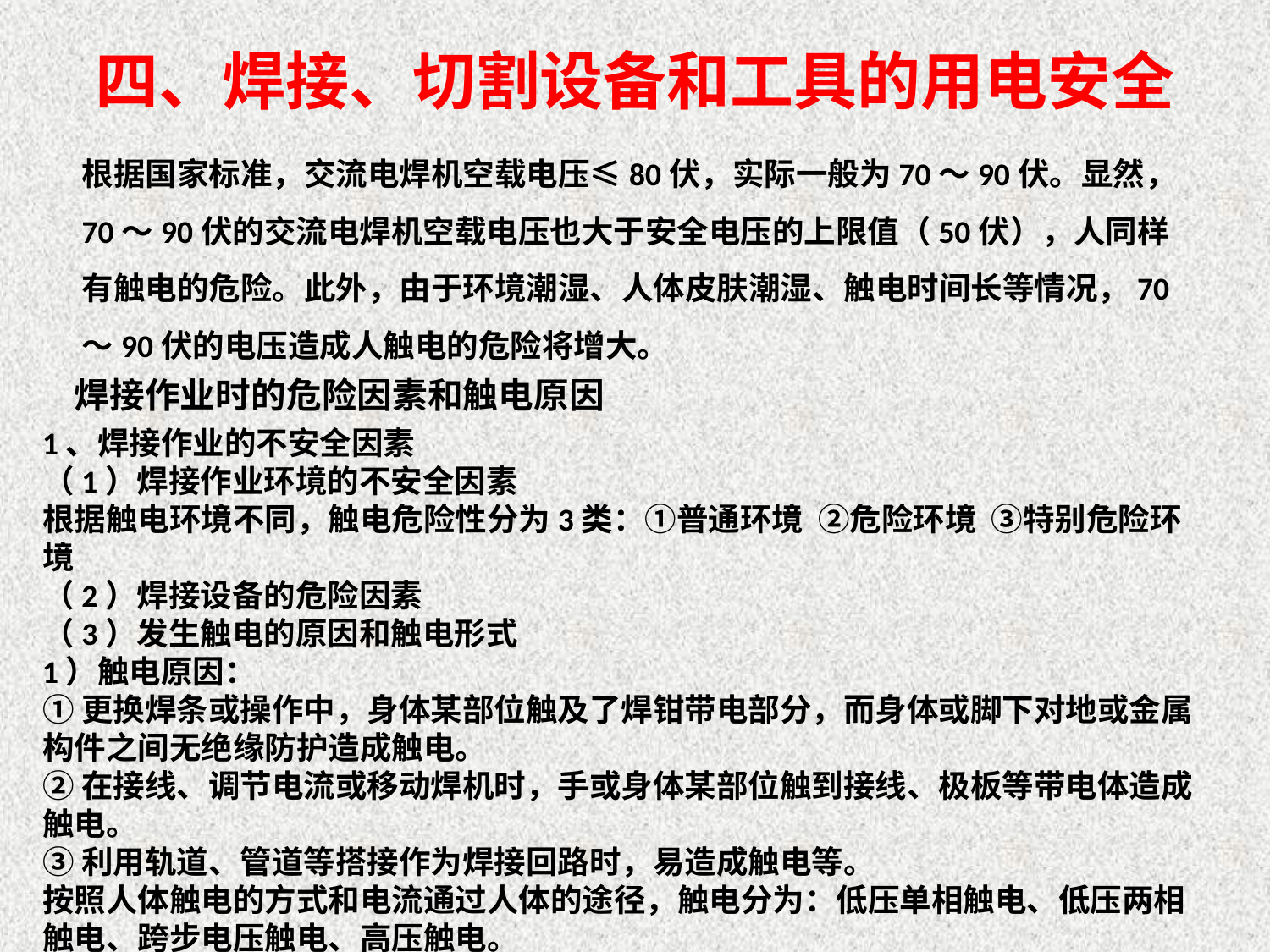

# 四、焊接、切割设备和工具的用电安全
根据国家标准，交流电焊机空载电压≤80伏，实际一般为70～90伏。显然，70～90伏的交流电焊机空载电压也大于安全电压的上限值（50伏），人同样有触电的危险。此外，由于环境潮湿、人体皮肤潮湿、触电时间长等情况，70～90伏的电压造成人触电的危险将增大。

焊接作业时的危险因素和触电原因
1、焊接作业的不安全因素
（1）焊接作业环境的不安全因素
根据触电环境不同，触电危险性分为3类：①普通环境  ②危险环境  ③特别危险环境
（2）焊接设备的危险因素
（3）发生触电的原因和触电形式
1）触电原因：
①更换焊条或操作中，身体某部位触及了焊钳带电部分，而身体或脚下对地或金属构件之间无绝缘防护造成触电。
②在接线、调节电流或移动焊机时，手或身体某部位触到接线、极板等带电体造成触电。
③利用轨道、管道等搭接作为焊接回路时，易造成触电等。
按照人体触电的方式和电流通过人体的途径，触电分为：低压单相触电、低压两相触电、跨步电压触电、高压触电。